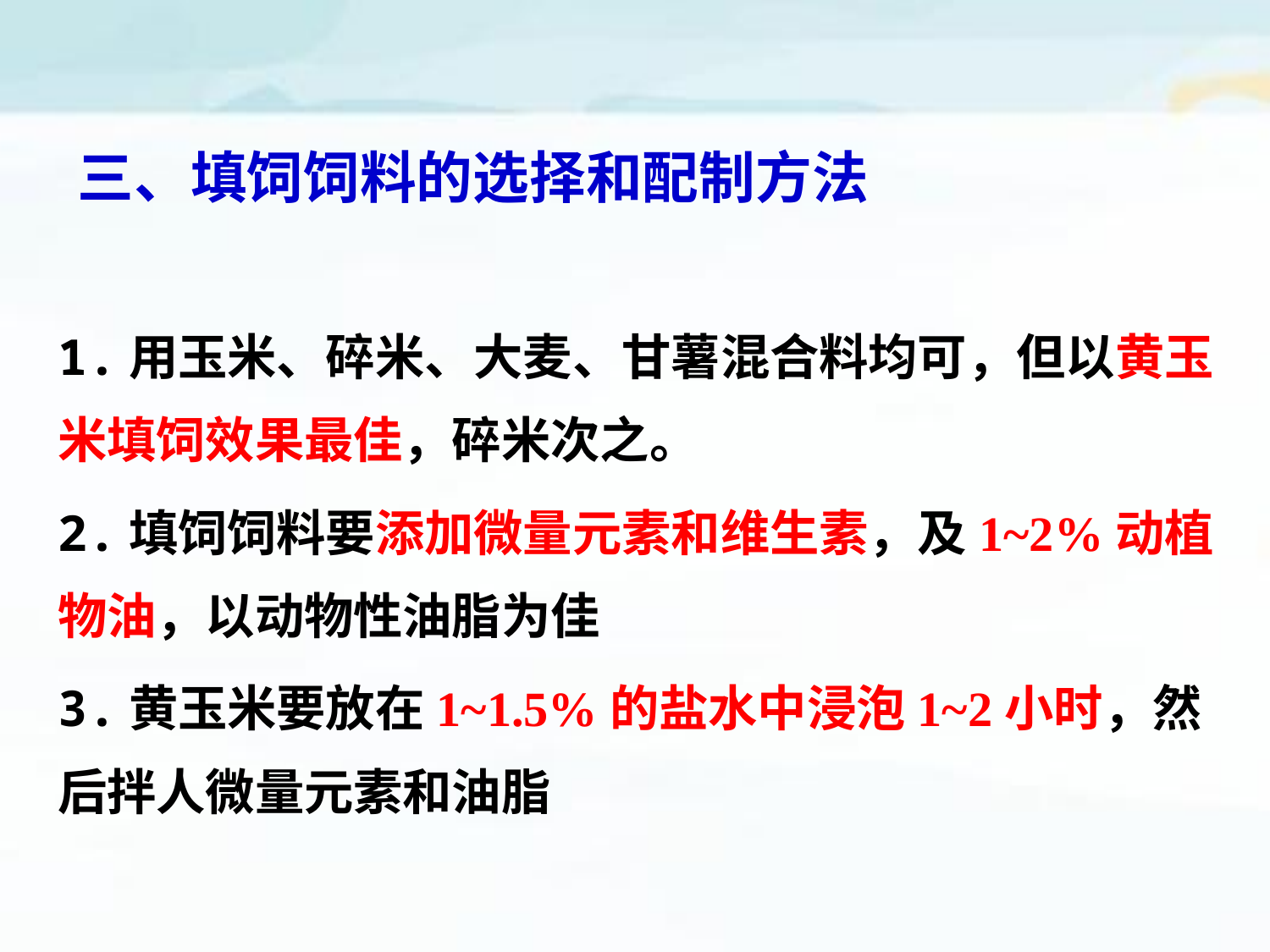

# 三、填饲饲料的选择和配制方法
1.用玉米、碎米、大麦、甘薯混合料均可，但以黄玉米填饲效果最佳，碎米次之。
2.填饲饲料要添加微量元素和维生素，及1~2%动植物油，以动物性油脂为佳
3.黄玉米要放在1~1.5%的盐水中浸泡1~2小时，然后拌人微量元素和油脂